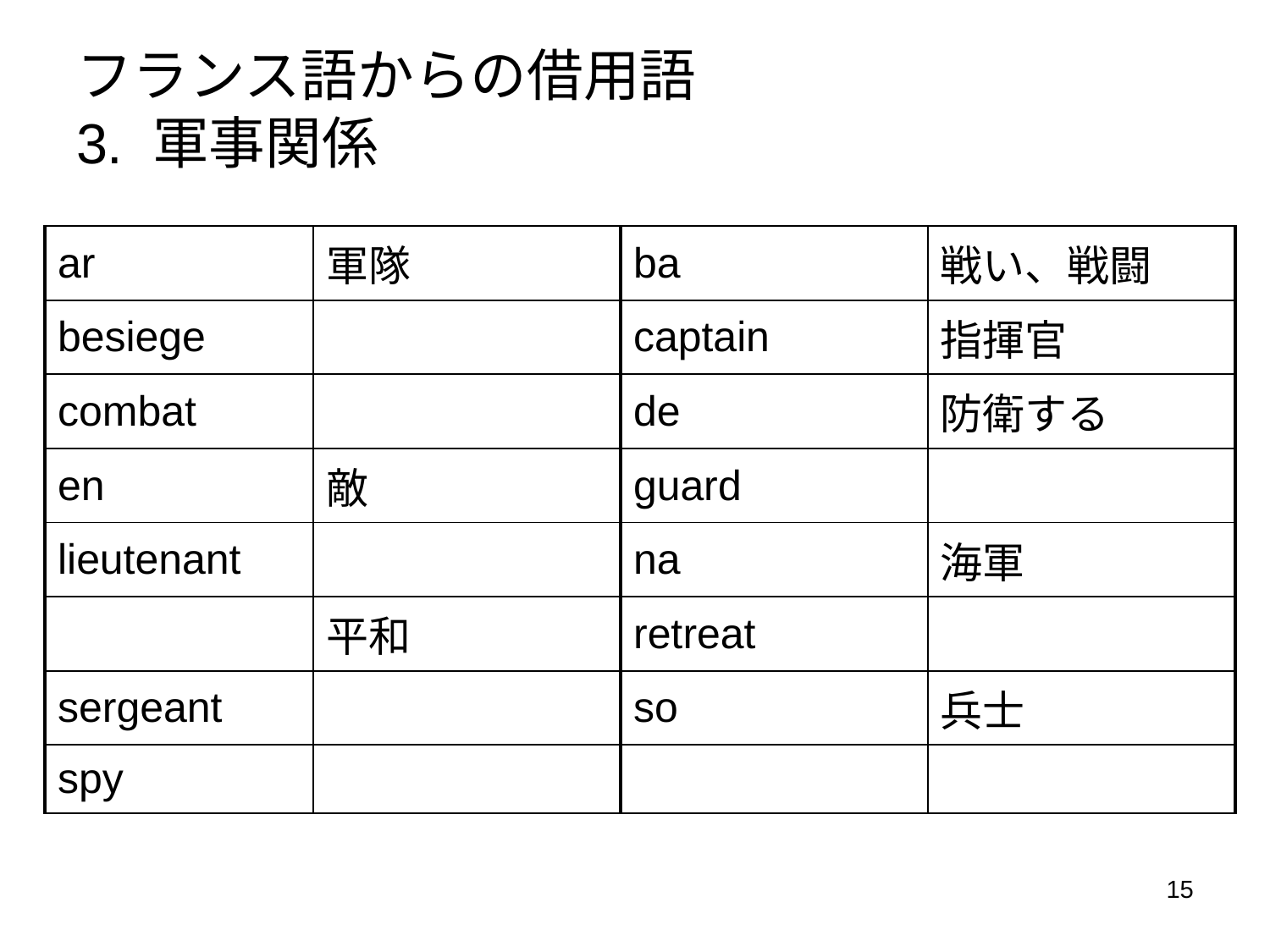

フランス語からの借用語
3. 軍事関係
| ar | 軍隊 | ba | 戦い、戦闘 |
| --- | --- | --- | --- |
| besiege |  | captain | 指揮官 |
| combat |  | de | 防衛する |
| en | 敵 | guard |  |
| lieutenant |  | na | 海軍 |
|  | 平和 | retreat |  |
| sergeant |  | so | 兵士 |
| spy |  |  |  |
15